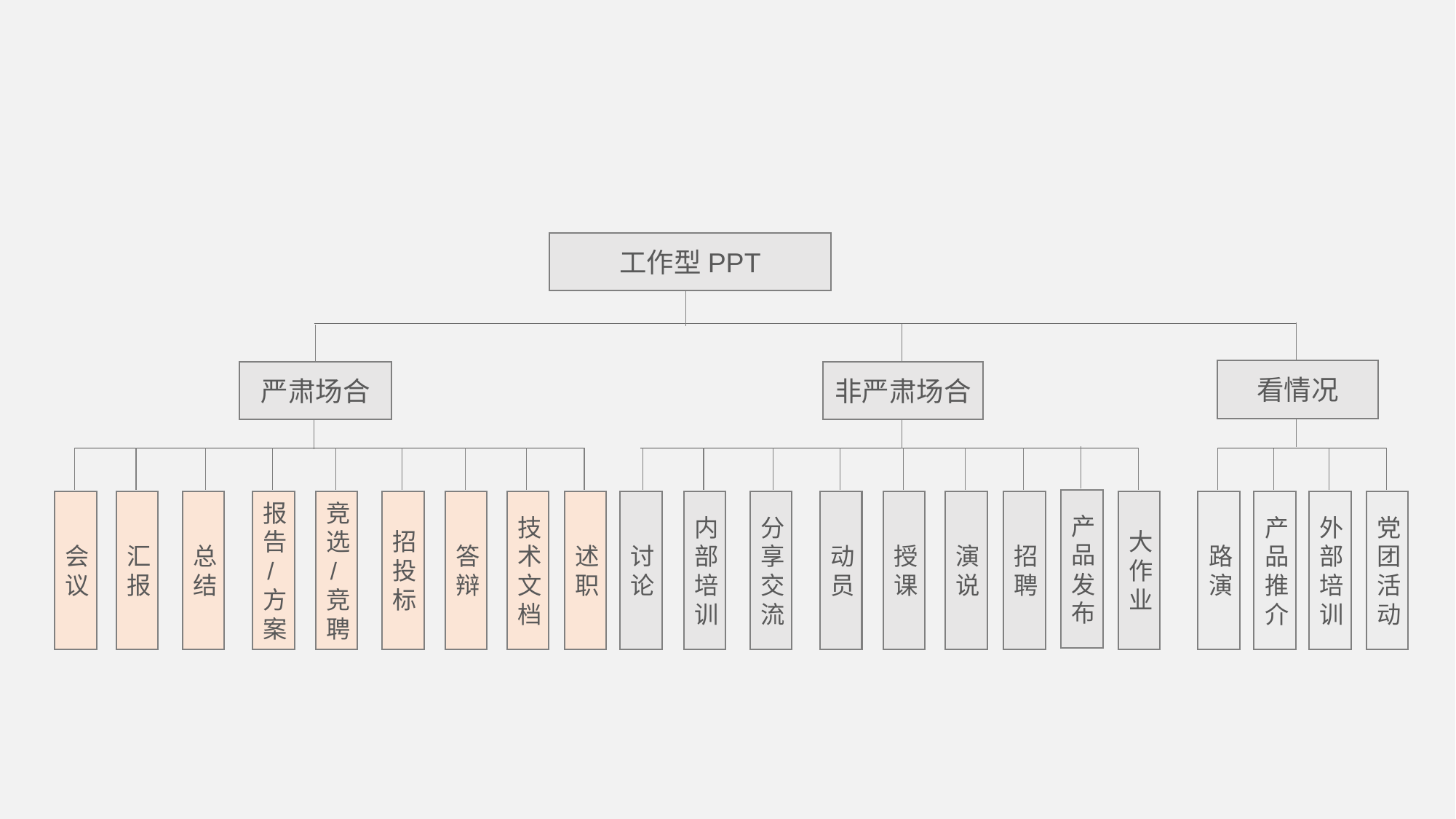

工作型PPT
看情况
严肃场合
非严肃场合
产品发布
会议
汇报
总结
报告/方案
竞选/竞聘
招投标
答辩
技术文档
述职
讨论
内部培训
分享交流
动员
授课
演说
招聘
大作业
路演
产品推介
外部培训
党团活动